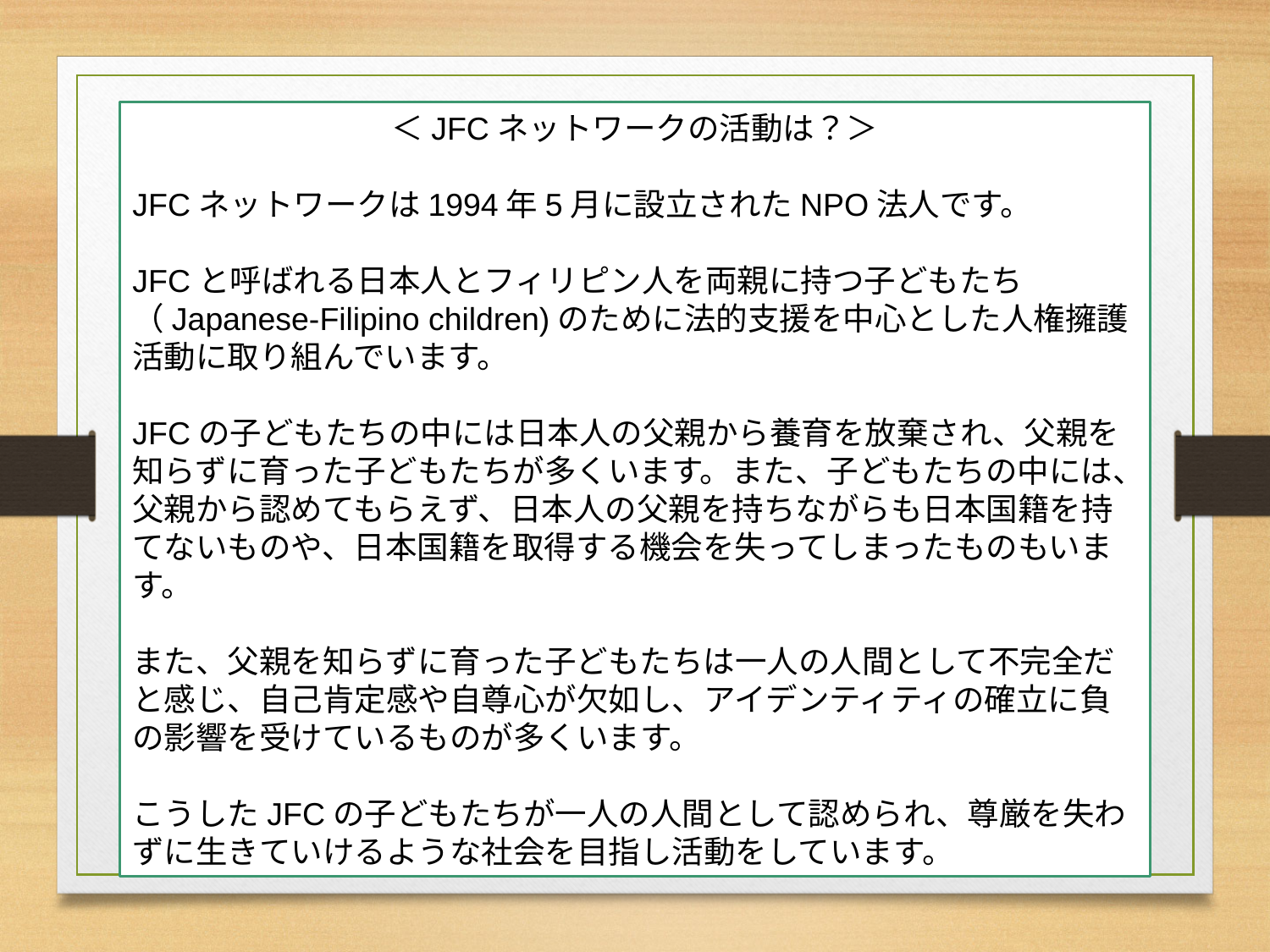

＜JFCネットワークの活動は？＞

JFCネットワークは1994年5月に設立されたNPO法人です。

JFCと呼ばれる日本人とフィリピン人を両親に持つ子どもたち（Japanese-Filipino children)のために法的支援を中心とした人権擁護活動に取り組んでいます。

JFCの子どもたちの中には日本人の父親から養育を放棄され、父親を知らずに育った子どもたちが多くいます。また、子どもたちの中には、父親から認めてもらえず、日本人の父親を持ちながらも日本国籍を持てないものや、日本国籍を取得する機会を失ってしまったものもいます。

また、父親を知らずに育った子どもたちは一人の人間として不完全だと感じ、自己肯定感や自尊心が欠如し、アイデンティティの確立に負の影響を受けているものが多くいます。

こうしたJFCの子どもたちが一人の人間として認められ、尊厳を失わずに生きていけるような社会を目指し活動をしています。